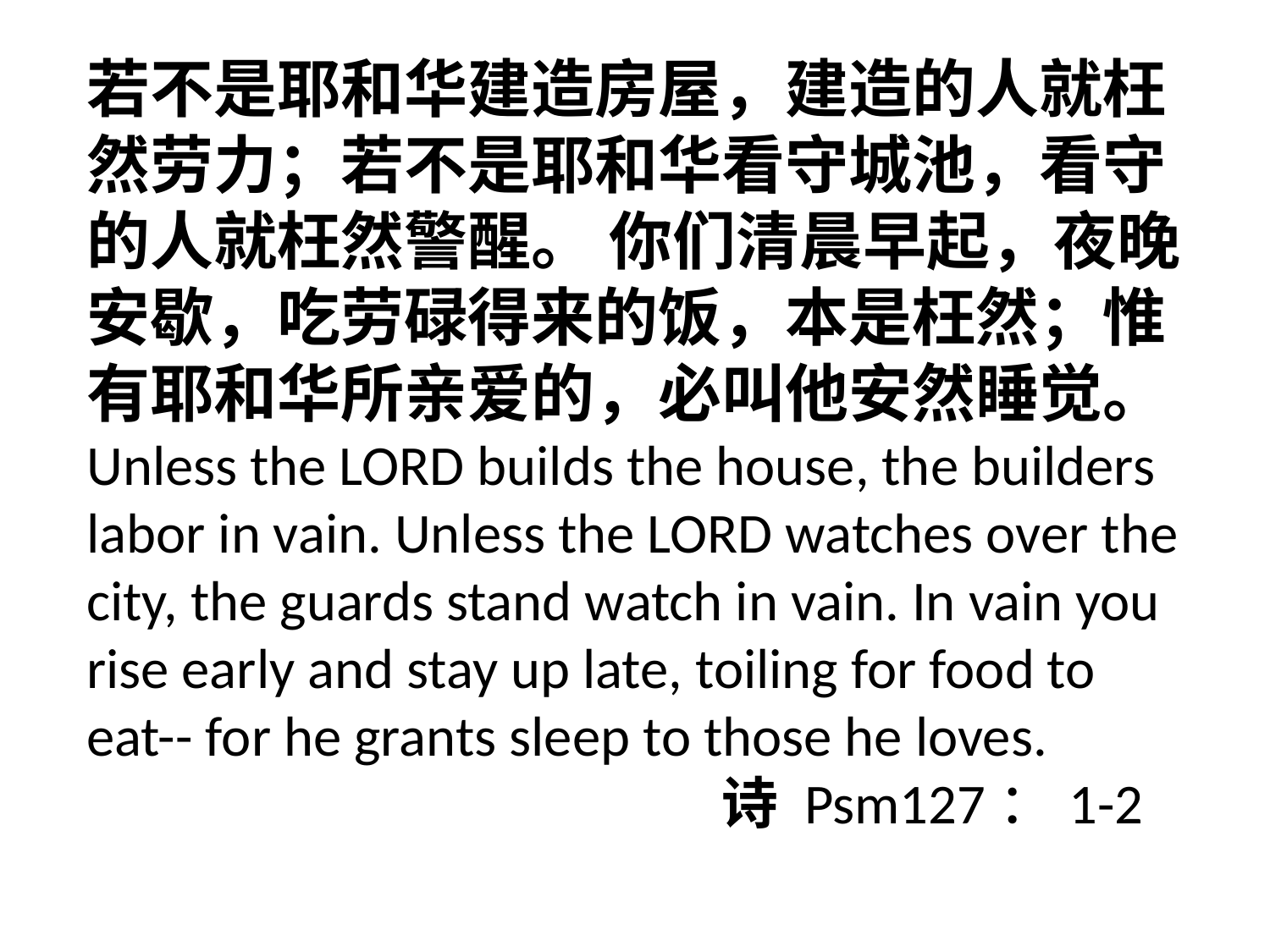

若不是耶和华建造房屋，建造的人就枉然劳力；若不是耶和华看守城池，看守的人就枉然警醒。 你们清晨早起，夜晚安歇，吃劳碌得来的饭，本是枉然；惟有耶和华所亲爱的，必叫他安然睡觉。 Unless the LORD builds the house, the builders labor in vain. Unless the LORD watches over the city, the guards stand watch in vain. In vain you rise early and stay up late, toiling for food to eat-- for he grants sleep to those he loves.						诗 Psm127：1-2